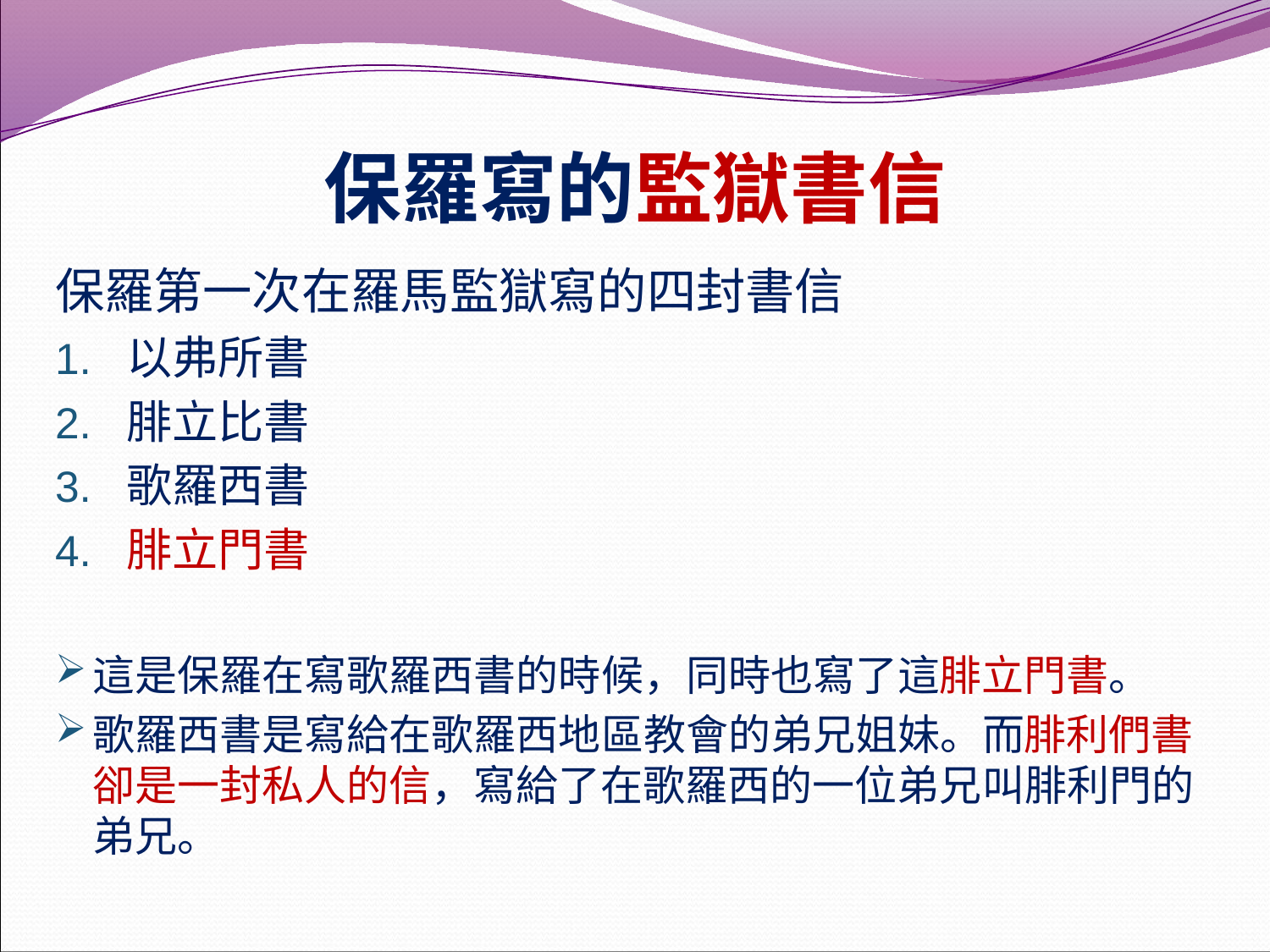

# 保羅寫的監獄書信
保羅第一次在羅馬監獄寫的四封書信
以弗所書
腓立比書
歌羅西書
腓立門書

這是保羅在寫歌羅西書的時候，同時也寫了這腓立門書。
歌羅西書是寫給在歌羅西地區教會的弟兄姐妹。而腓利們書卻是一封私人的信，寫給了在歌羅西的一位弟兄叫腓利門的弟兄。